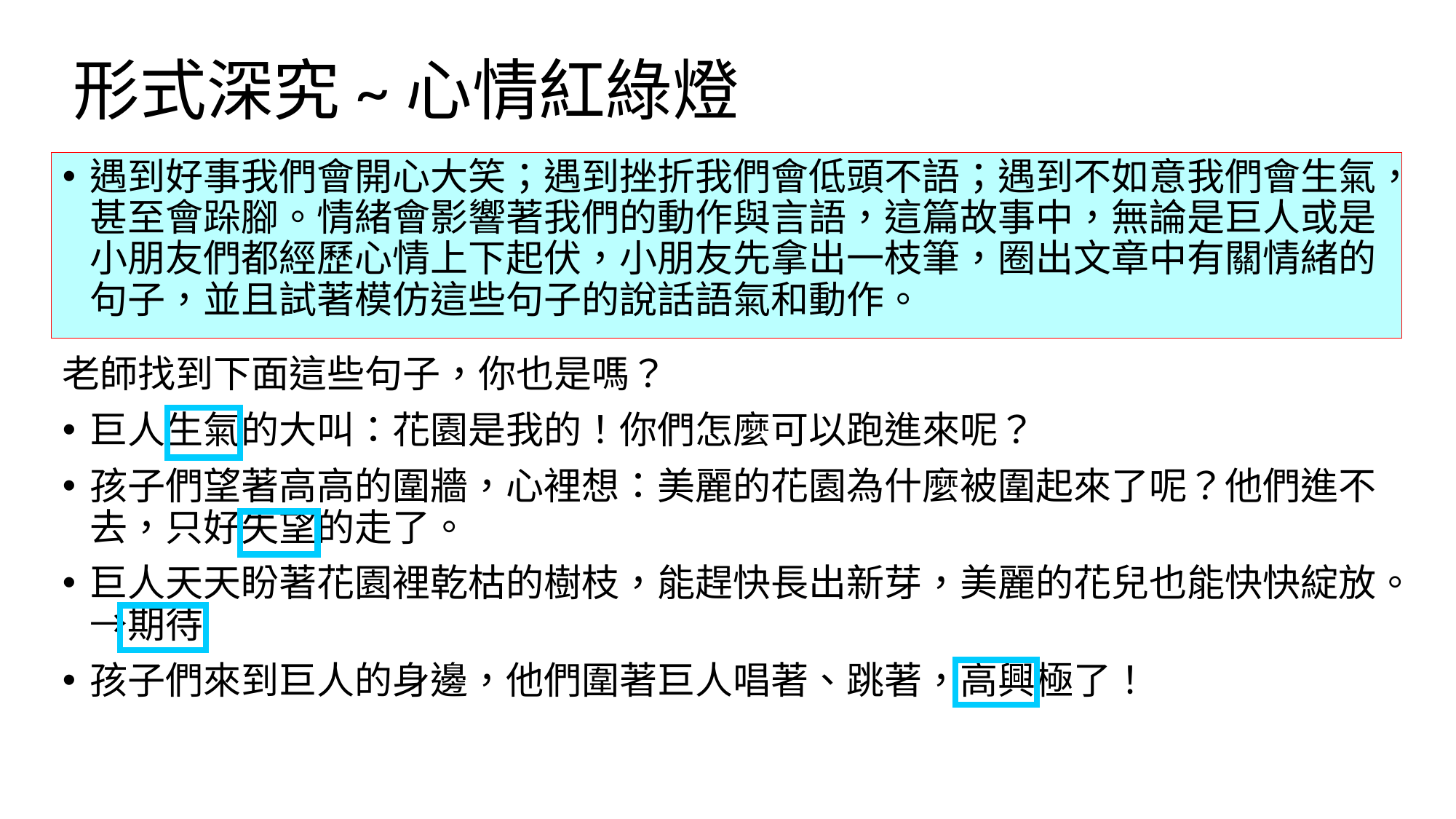

# 形式深究~心情紅綠燈
遇到好事我們會開心大笑；遇到挫折我們會低頭不語；遇到不如意我們會生氣，甚至會跺腳。情緒會影響著我們的動作與言語，這篇故事中，無論是巨人或是小朋友們都經歷心情上下起伏，小朋友先拿出一枝筆，圈出文章中有關情緒的句子，並且試著模仿這些句子的說話語氣和動作。
老師找到下面這些句子，你也是嗎？
巨人生氣的大叫：花園是我的！你們怎麼可以跑進來呢？
孩子們望著高高的圍牆，心裡想：美麗的花園為什麼被圍起來了呢？他們進不去，只好失望的走了。
巨人天天盼著花園裡乾枯的樹枝，能趕快長出新芽，美麗的花兒也能快快綻放。→期待
孩子們來到巨人的身邊，他們圍著巨人唱著、跳著，高興極了！